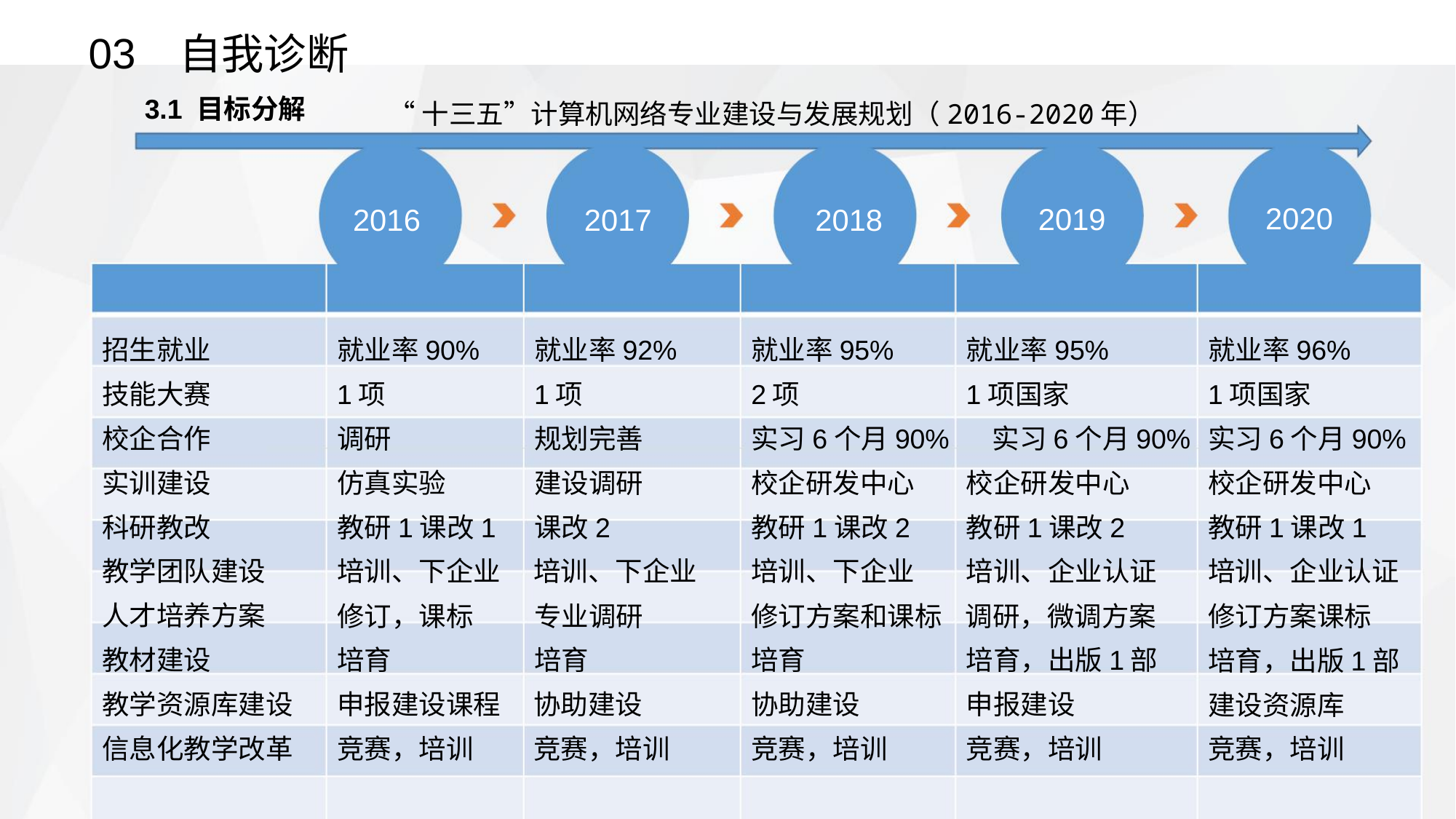

03
自我诊断

3.1 目标分解
“十三五”计算机网络专业建设与发展规划（2016-2020年）
2020
2019
2018
2017
2016
招生就业
就业率90%
1项
就业率92%
1项
就业率95%
2项
就业率95%
1项国家
就业率96%
技能大赛
1项国家
校企合作
调研
规划完善
建设调研
课改2
实习6个月90% 实习6个月90%
实习6个月90%
校企研发中心
教研1课改1
培训、企业认证
修订方案课标
培育，出版1部
建设资源库
实训建设
仿真实验
教研1课改1
校企研发中心
教研1课改2
校企研发中心
教研1课改2
科研教改
教学团队建设
人才培养方案
教材建设
培训、下企业 培训、下企业
培训、下企业
培训、企业认证
修订，课标
专业调研
培育
修订方案和课标 调研，微调方案
培育
培育
培育，出版1部
申报建设
教学资源库建设
信息化教学改革
申报建设课程 协助建设
竞赛，培训 竞赛，培训
协助建设
竞赛，培训
竞赛，培训
竞赛，培训